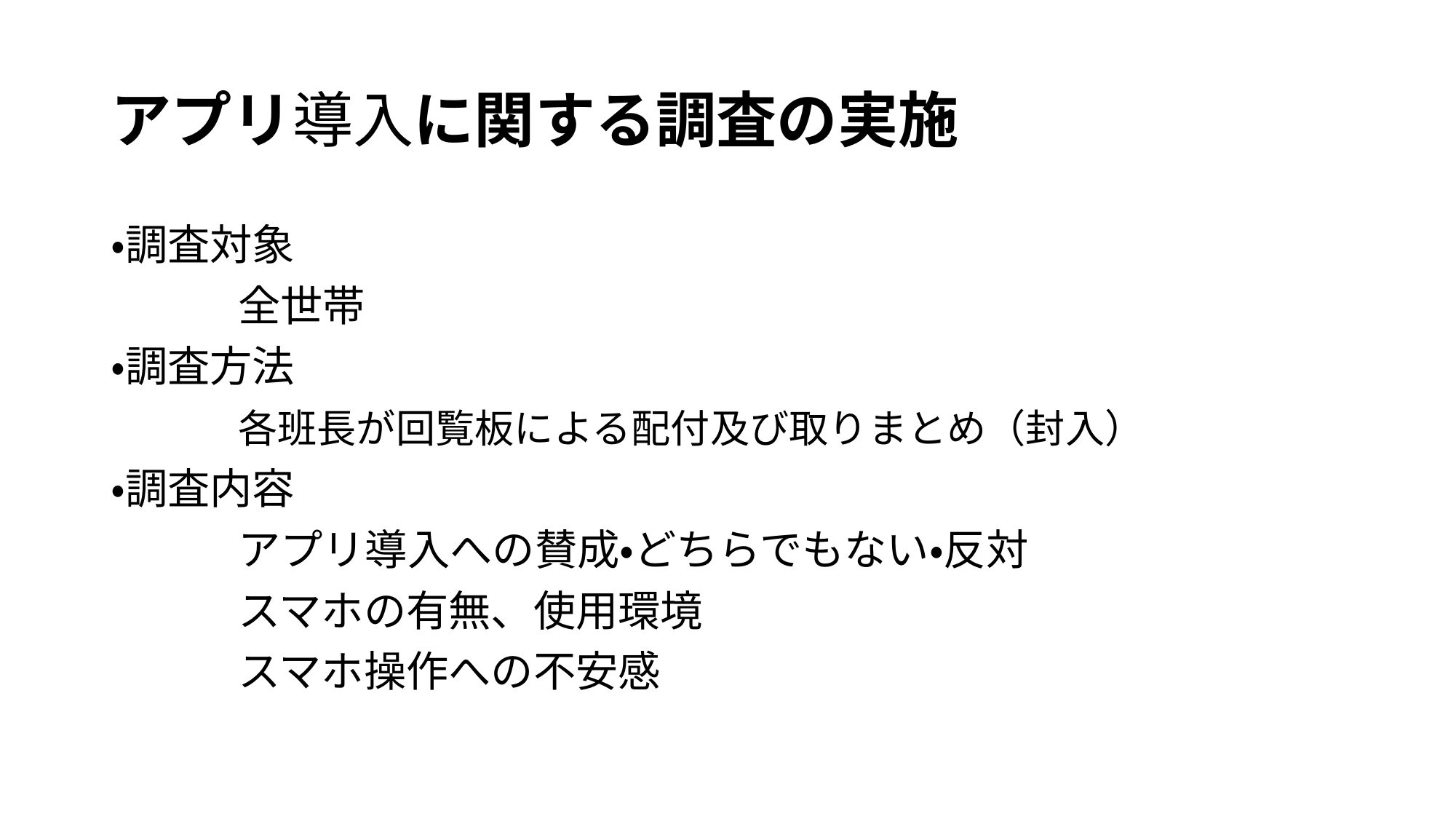

# アプリ導入に関する調査の実施
・調査対象
　　　全世帯
・調査方法
　　　各班長が回覧板による配付及び取りまとめ（封入）
・調査内容
　　　アプリ導入への賛成・どちらでもない・反対
　　　スマホの有無、使用環境
　　　スマホ操作への不安感